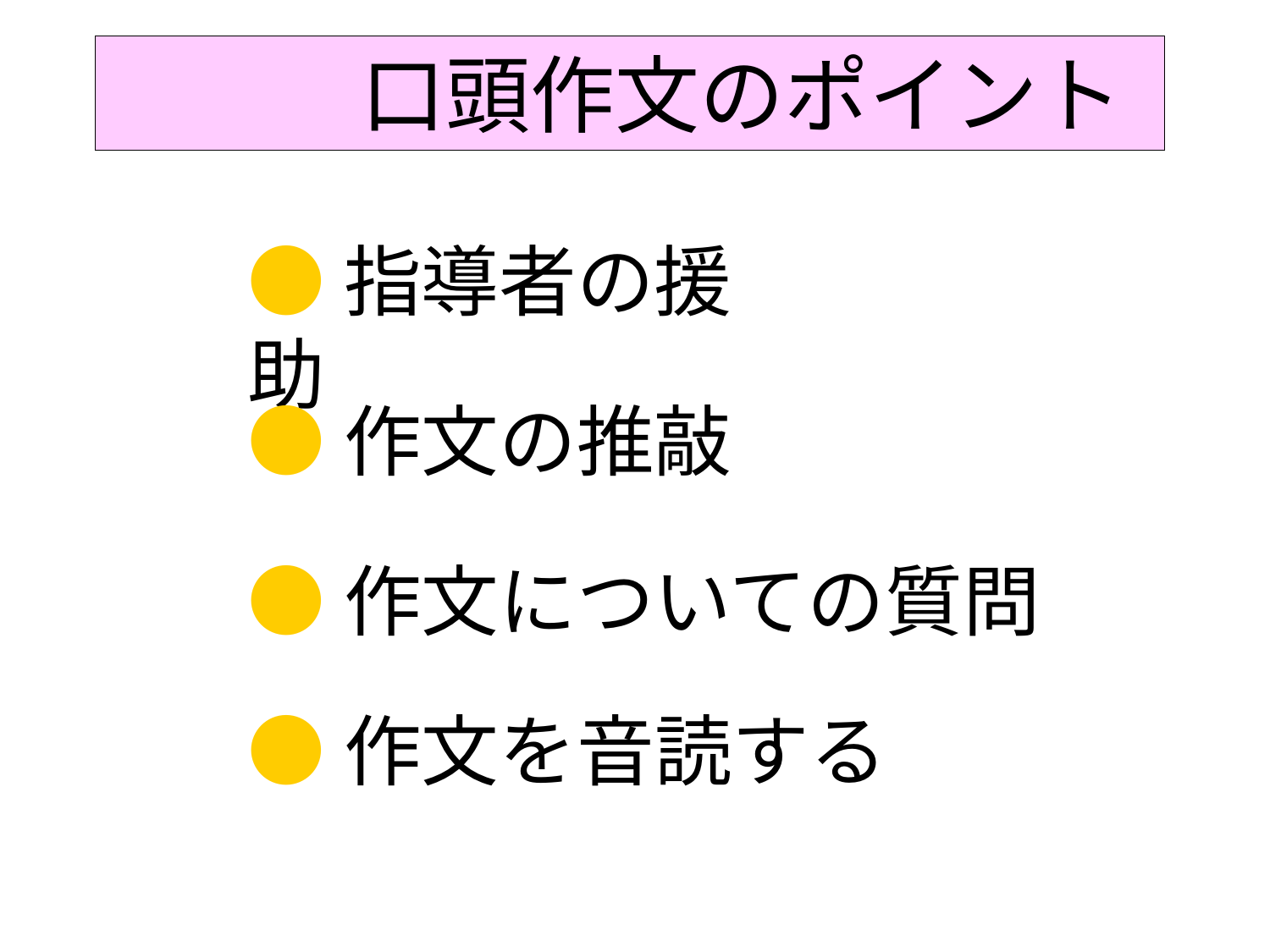

口頭作文のポイント
●指導者の援助
●作文の推敲
●作文についての質問
●作文を音読する